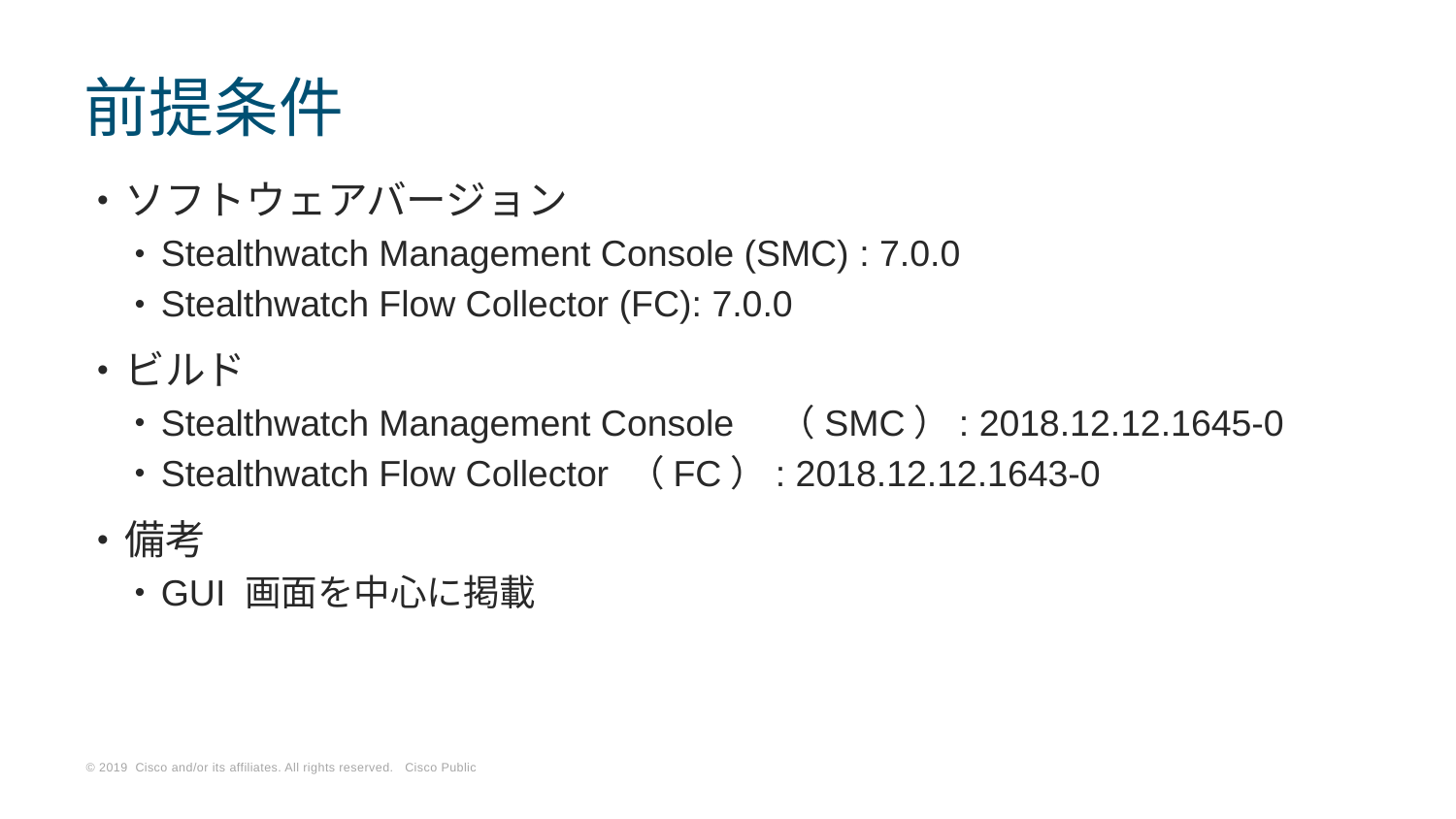

# 前提条件
ソフトウェアバージョン
Stealthwatch Management Console (SMC) : 7.0.0
Stealthwatch Flow Collector (FC): 7.0.0
ビルド
Stealthwatch Management Console　（SMC）: 2018.12.12.1645-0
Stealthwatch Flow Collector （FC）: 2018.12.12.1643-0
備考
GUI 画面を中心に掲載